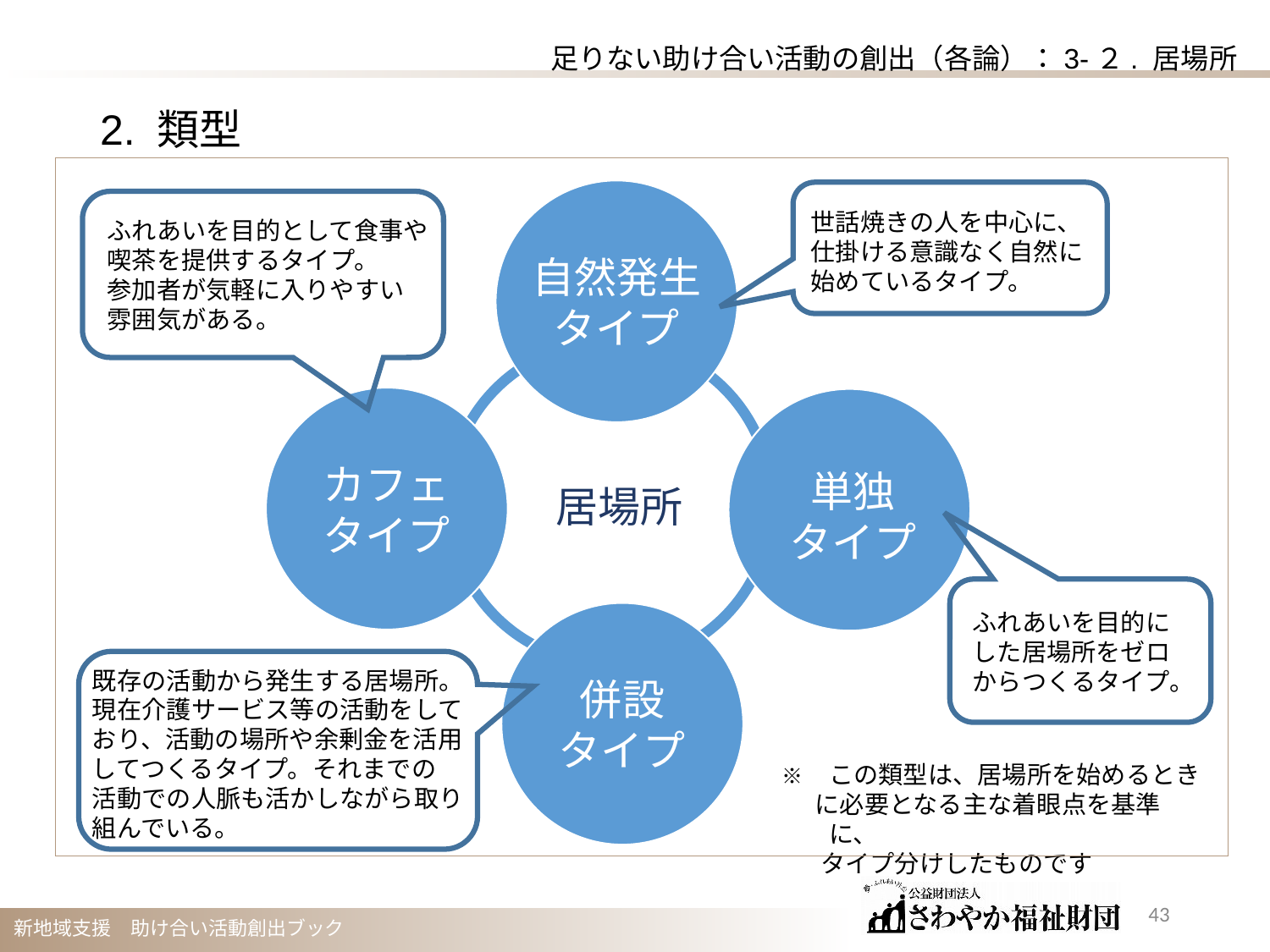

足りない助け合い活動の創出（各論）：3-２. 居場所
2. 類型

自然発生タイプ

カフェ
タイプ
単独
タイプ
居場所

併設
タイプ

世話焼きの人を中心に、
仕掛ける意識なく自然に
始めているタイプ。
ふれあいを目的として食事や
喫茶を提供するタイプ。
参加者が気軽に入りやすい
雰囲気がある。

ふれあいを目的に
した居場所をゼロ
からつくるタイプ。

既存の活動から発生する居場所。
現在介護サービス等の活動をして
おり、活動の場所や余剰金を活用
してつくるタイプ。それまでの
活動での人脈も活かしながら取り
組んでいる。
※　この類型は、居場所を始めるとき
     に必要となる主な着眼点を基準に、
      タイプ分けしたものです
43